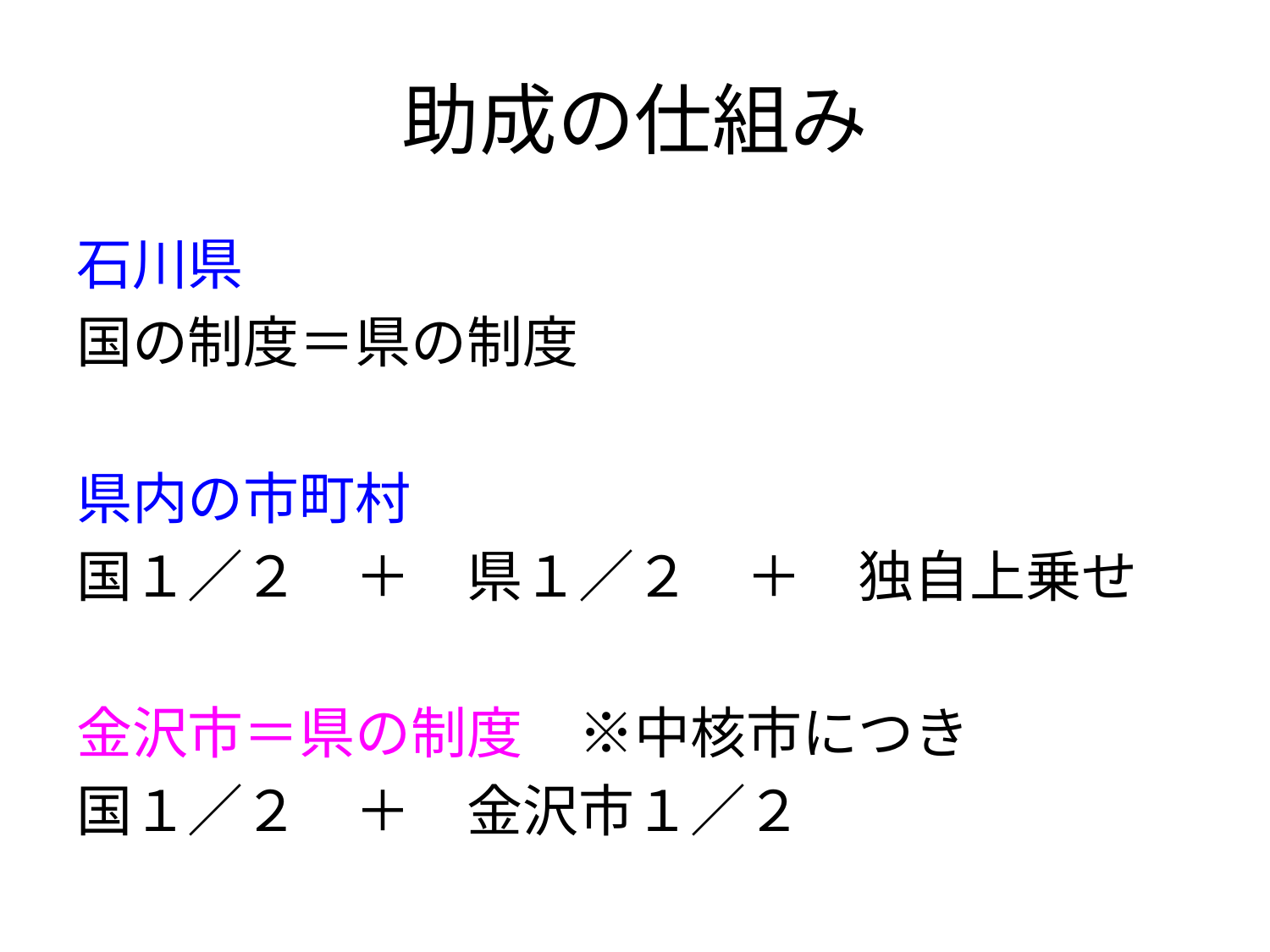

# 助成の仕組み
石川県
国の制度＝県の制度

県内の市町村
国１／２　＋　県１／２　＋　独自上乗せ

金沢市＝県の制度　※中核市につき
国１／２　＋　金沢市１／２